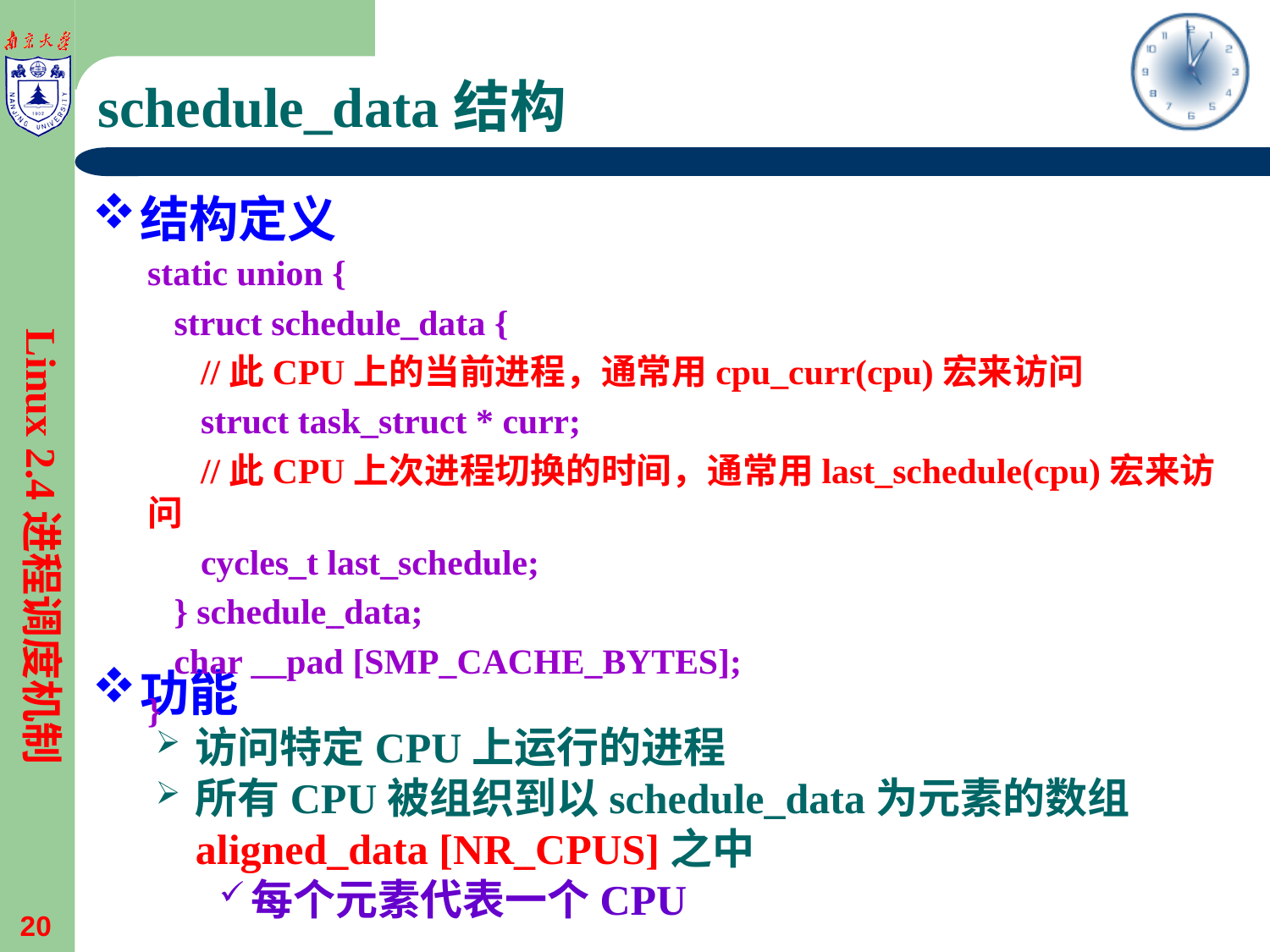

# schedule_data结构
结构定义

功能
访问特定CPU上运行的进程
所有CPU被组织到以schedule_data为元素的数组aligned_data [NR_CPUS]之中
每个元素代表一个CPU
static union {
   struct schedule_data {
      //此CPU上的当前进程，通常用cpu_curr(cpu)宏来访问
      struct task_struct * curr;
      //此CPU上次进程切换的时间，通常用last_schedule(cpu)宏来访问
      cycles_t last_schedule;
   } schedule_data;
   char __pad [SMP_CACHE_BYTES];
}
Linux 2.4进程调度机制
20